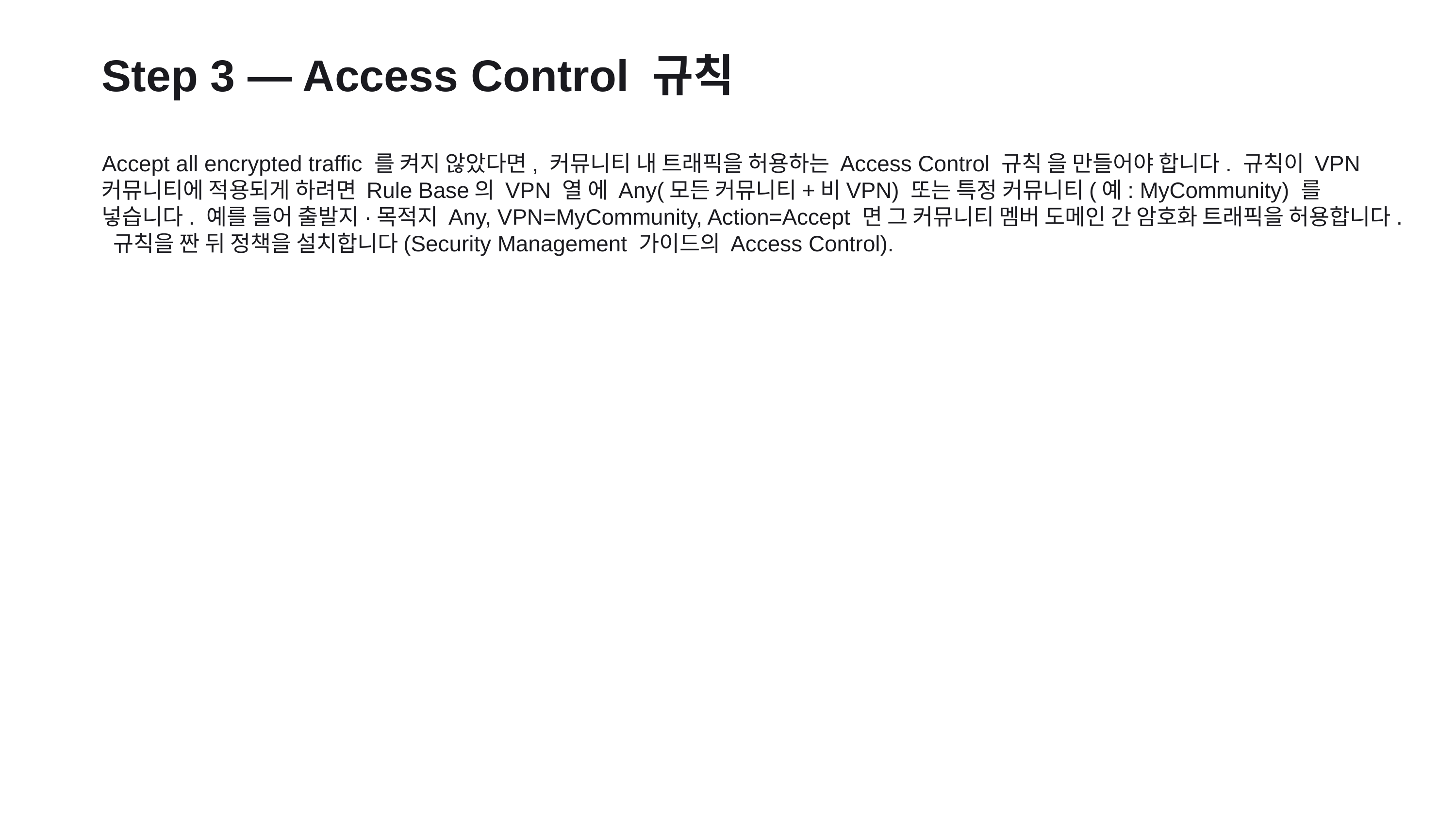

Step 3 — Access Control 규칙
Accept all encrypted traffic 를 켜지 않았다면, 커뮤니티 내 트래픽을 허용하는 Access Control 규칙 을 만들어야 합니다. 규칙이 VPN 커뮤니티에 적용되게 하려면 Rule Base의 VPN 열 에 Any(모든 커뮤니티+비VPN) 또는 특정 커뮤니티(예: MyCommunity) 를 넣습니다. 예를 들어 출발지·목적지 Any, VPN=MyCommunity, Action=Accept 면 그 커뮤니티 멤버 도메인 간 암호화 트래픽을 허용합니다. 규칙을 짠 뒤 정책을 설치합니다(Security Management 가이드의 Access Control).